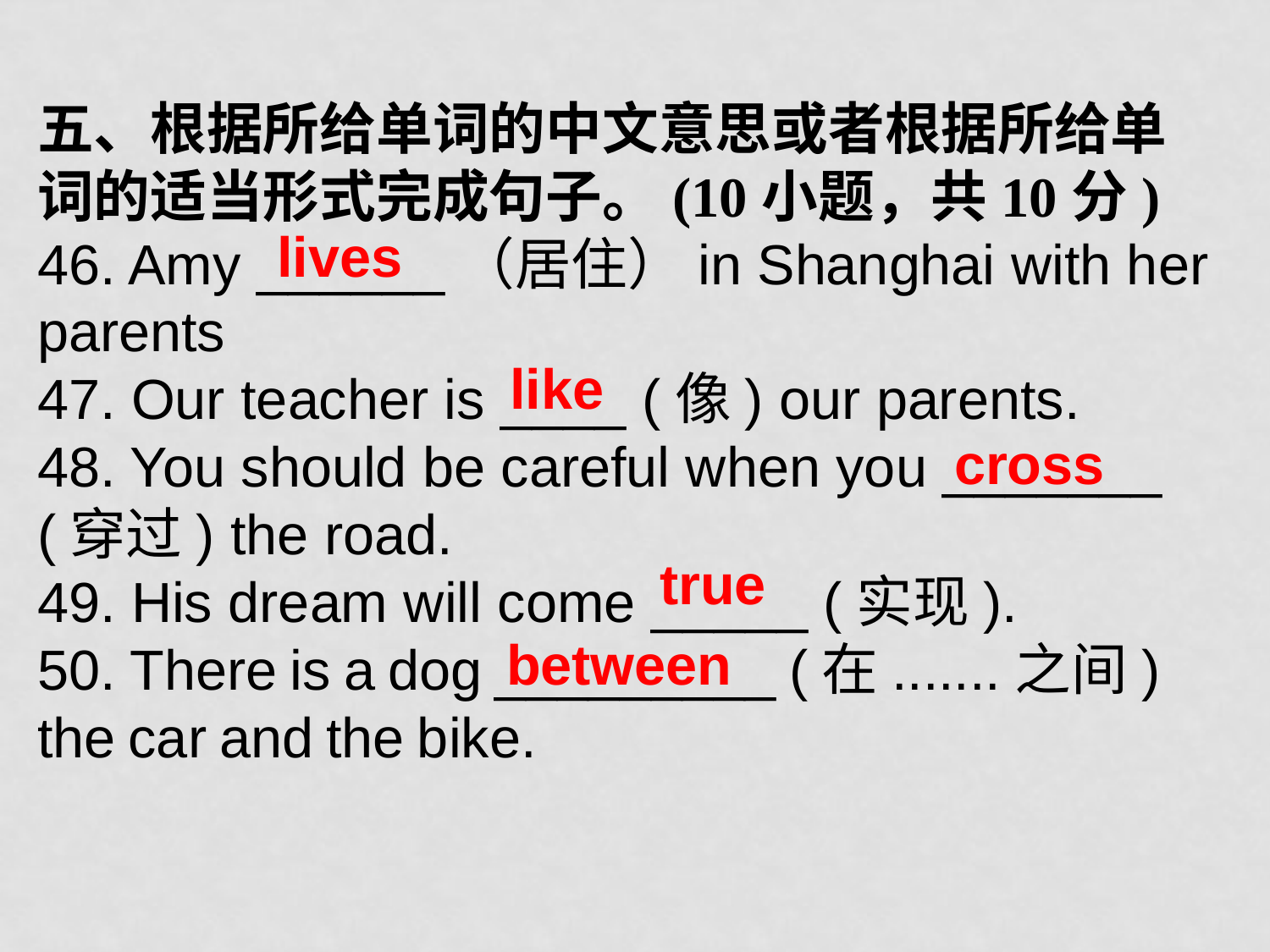

五、根据所给单词的中文意思或者根据所给单词的适当形式完成句子。(10小题，共10分)
46. Amy ______（居住）in Shanghai with her parents
47. Our teacher is ____ (像) our parents.
48. You should be careful when you _______ (穿过) the road.
49. His dream will come _____ (实现).
50. There is a dog _________ (在.......之间) the car and the bike.
lives
like
cross
true
between